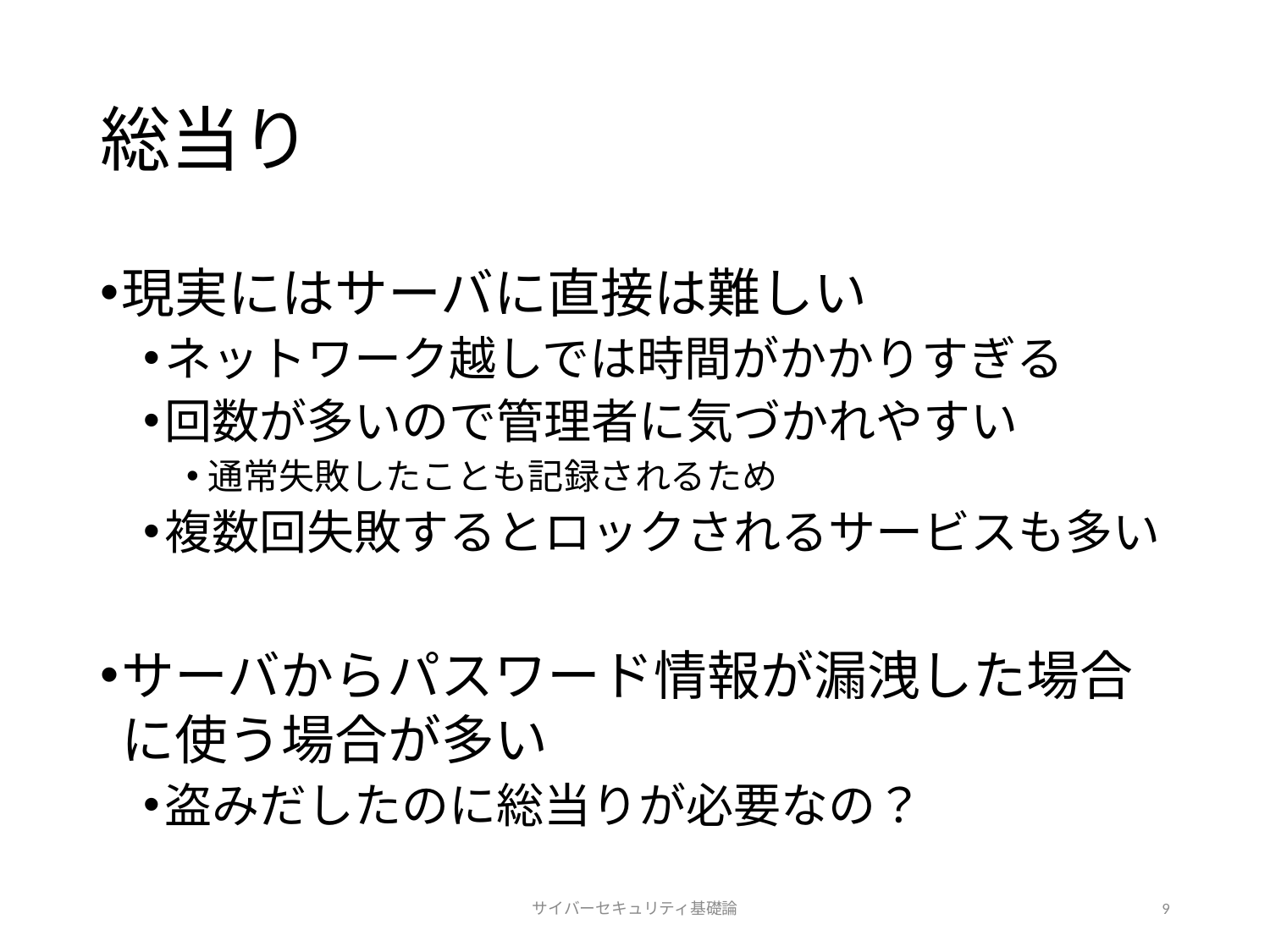

# 総当り
現実にはサーバに直接は難しい
ネットワーク越しでは時間がかかりすぎる
回数が多いので管理者に気づかれやすい
通常失敗したことも記録されるため
複数回失敗するとロックされるサービスも多い

サーバからパスワード情報が漏洩した場合に使う場合が多い
盗みだしたのに総当りが必要なの？

サイバーセキュリティ基礎論
9